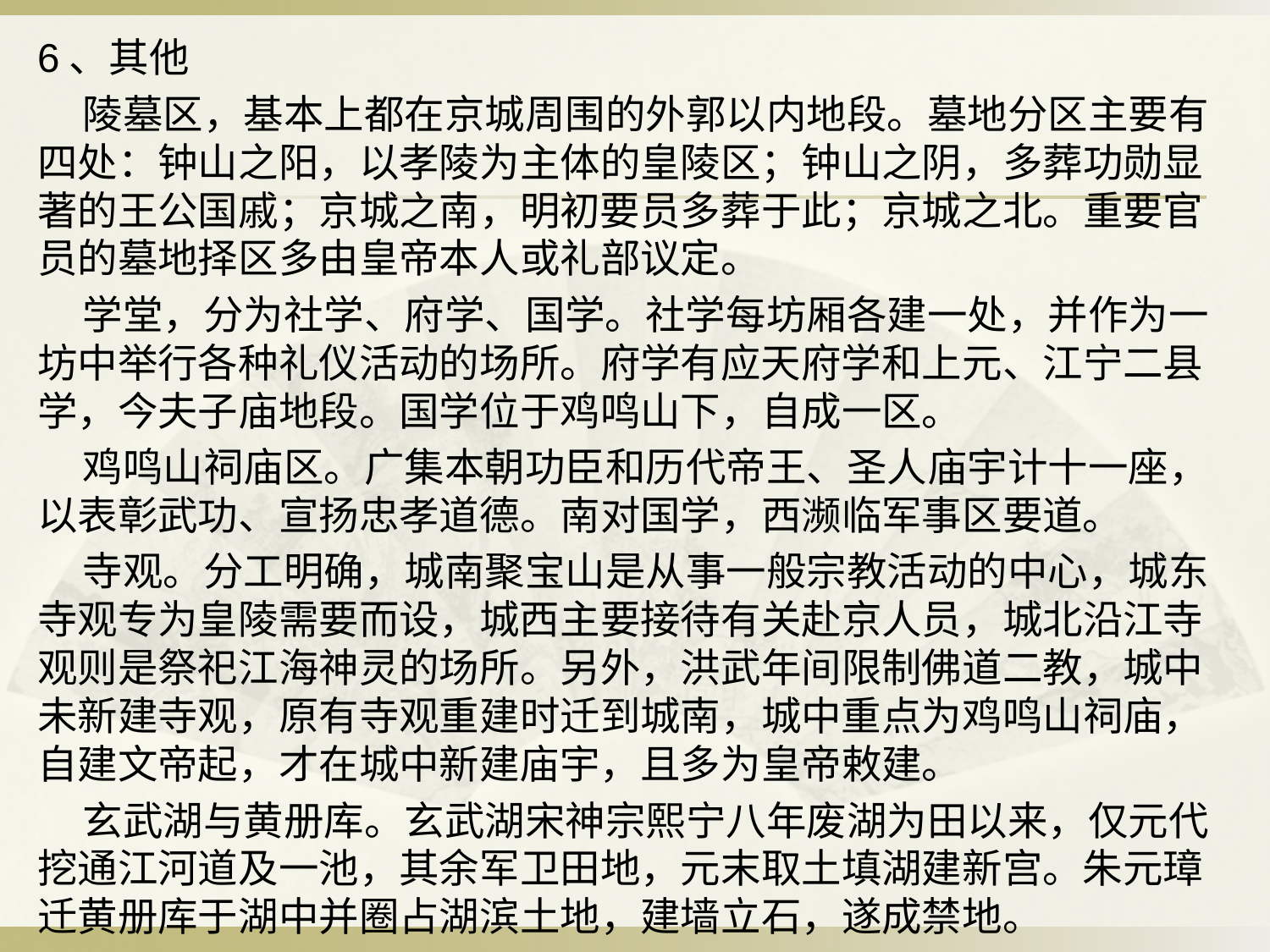

6、其他
    陵墓区，基本上都在京城周围的外郭以内地段。墓地分区主要有四处：钟山之阳，以孝陵为主体的皇陵区；钟山之阴，多葬功勋显著的王公国戚；京城之南，明初要员多葬于此；京城之北。重要官员的墓地择区多由皇帝本人或礼部议定。
    学堂，分为社学、府学、国学。社学每坊厢各建一处，并作为一坊中举行各种礼仪活动的场所。府学有应天府学和上元、江宁二县学，今夫子庙地段。国学位于鸡鸣山下，自成一区。
    鸡鸣山祠庙区。广集本朝功臣和历代帝王、圣人庙宇计十一座，以表彰武功、宣扬忠孝道德。南对国学，西濒临军事区要道。
    寺观。分工明确，城南聚宝山是从事一般宗教活动的中心，城东寺观专为皇陵需要而设，城西主要接待有关赴京人员，城北沿江寺观则是祭祀江海神灵的场所。另外，洪武年间限制佛道二教，城中未新建寺观，原有寺观重建时迁到城南，城中重点为鸡鸣山祠庙，自建文帝起，才在城中新建庙宇，且多为皇帝敕建。
    玄武湖与黄册库。玄武湖宋神宗熙宁八年废湖为田以来，仅元代挖通江河道及一池，其余军卫田地，元末取土填湖建新宫。朱元璋迁黄册库于湖中并圈占湖滨土地，建墙立石，遂成禁地。